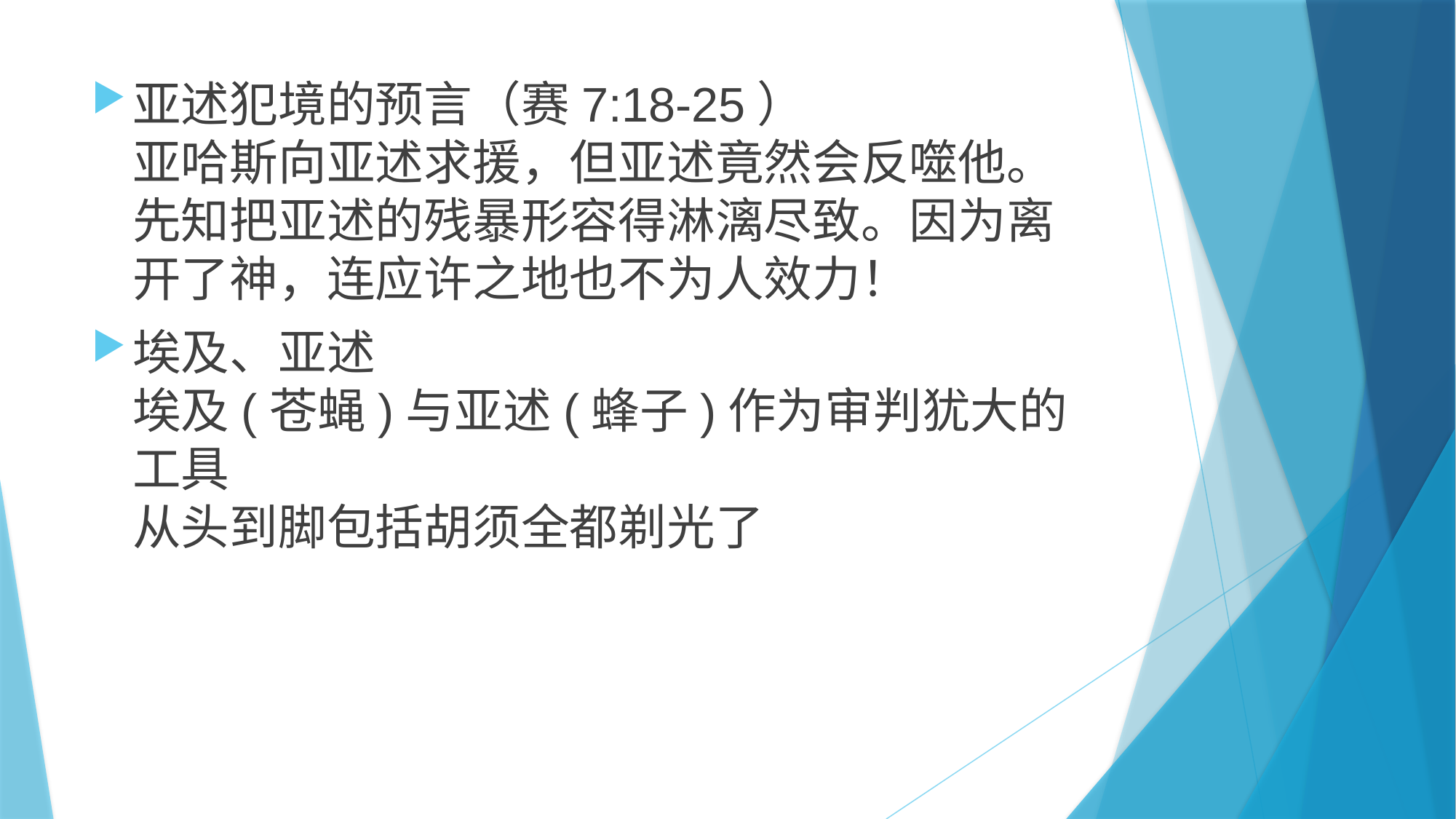

亚述犯境的预言（赛7:18-25）
亚哈斯向亚述求援，但亚述竟然会反噬他。先知把亚述的残暴形容得淋漓尽致。因为离开了神，连应许之地也不为人效力！
埃及、亚述
埃及(苍蝇)与亚述(蜂子)作为审判犹大的工具
从头到脚包括胡须全都剃光了